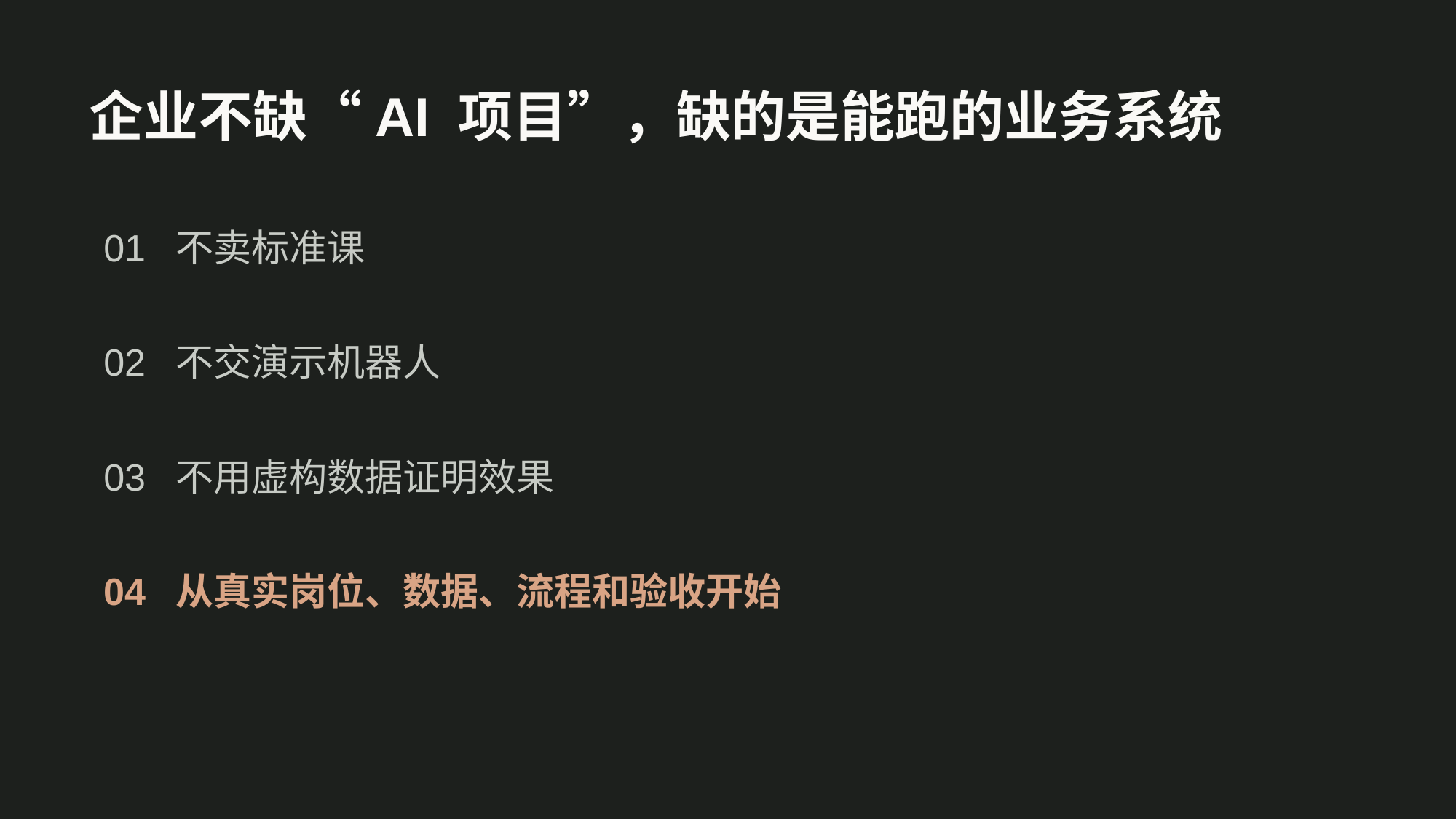

企业不缺“AI 项目”，缺的是能跑的业务系统
01  不卖标准课
02  不交演示机器人
03  不用虚构数据证明效果
04  从真实岗位、数据、流程和验收开始